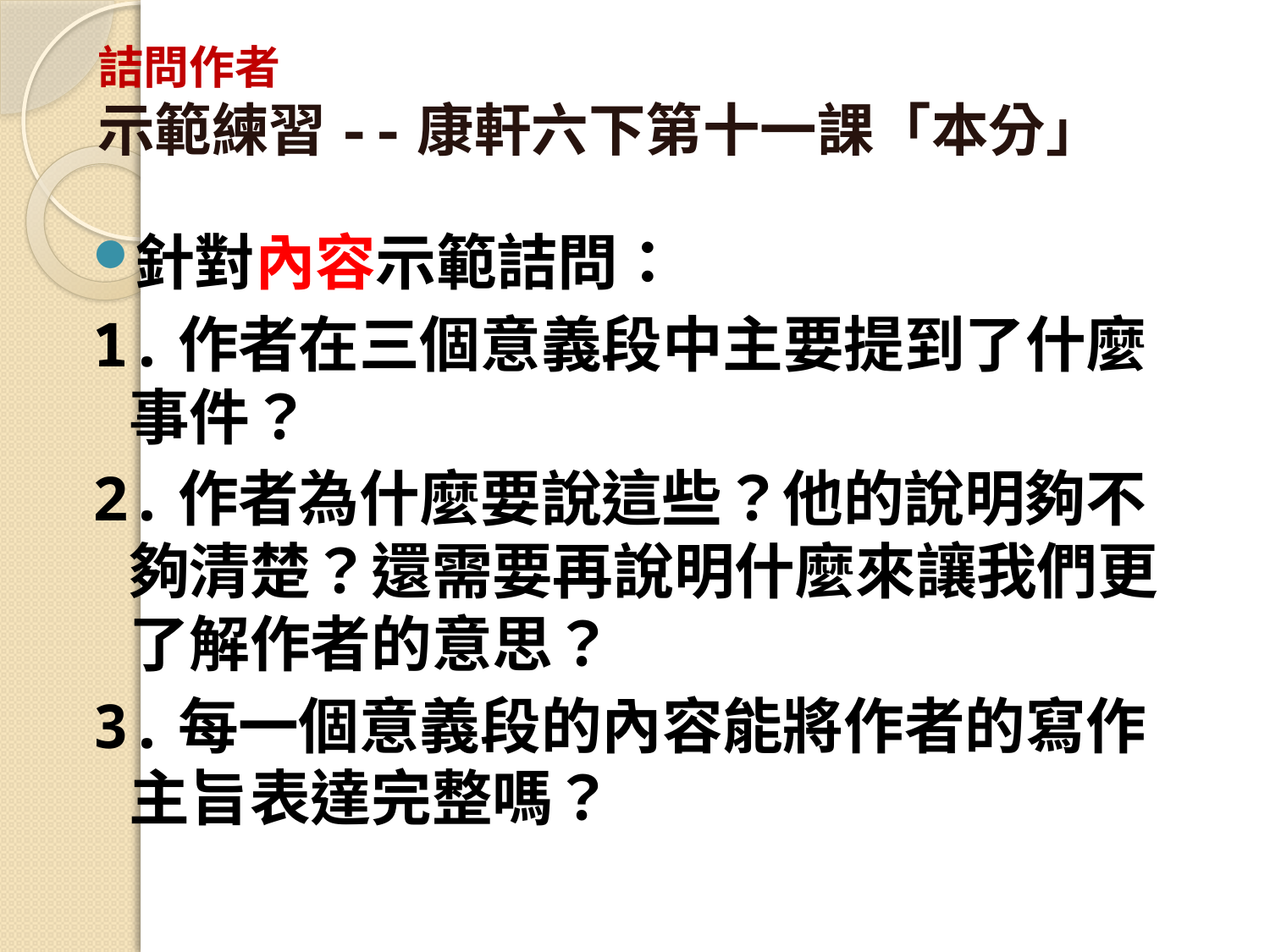

# 詰問作者 示範練習--康軒六下第十一課「本分」
針對內容示範詰問：
1.作者在三個意義段中主要提到了什麼事件？
2.作者為什麼要說這些？他的說明夠不夠清楚？還需要再說明什麼來讓我們更了解作者的意思？
3.每一個意義段的內容能將作者的寫作主旨表達完整嗎？